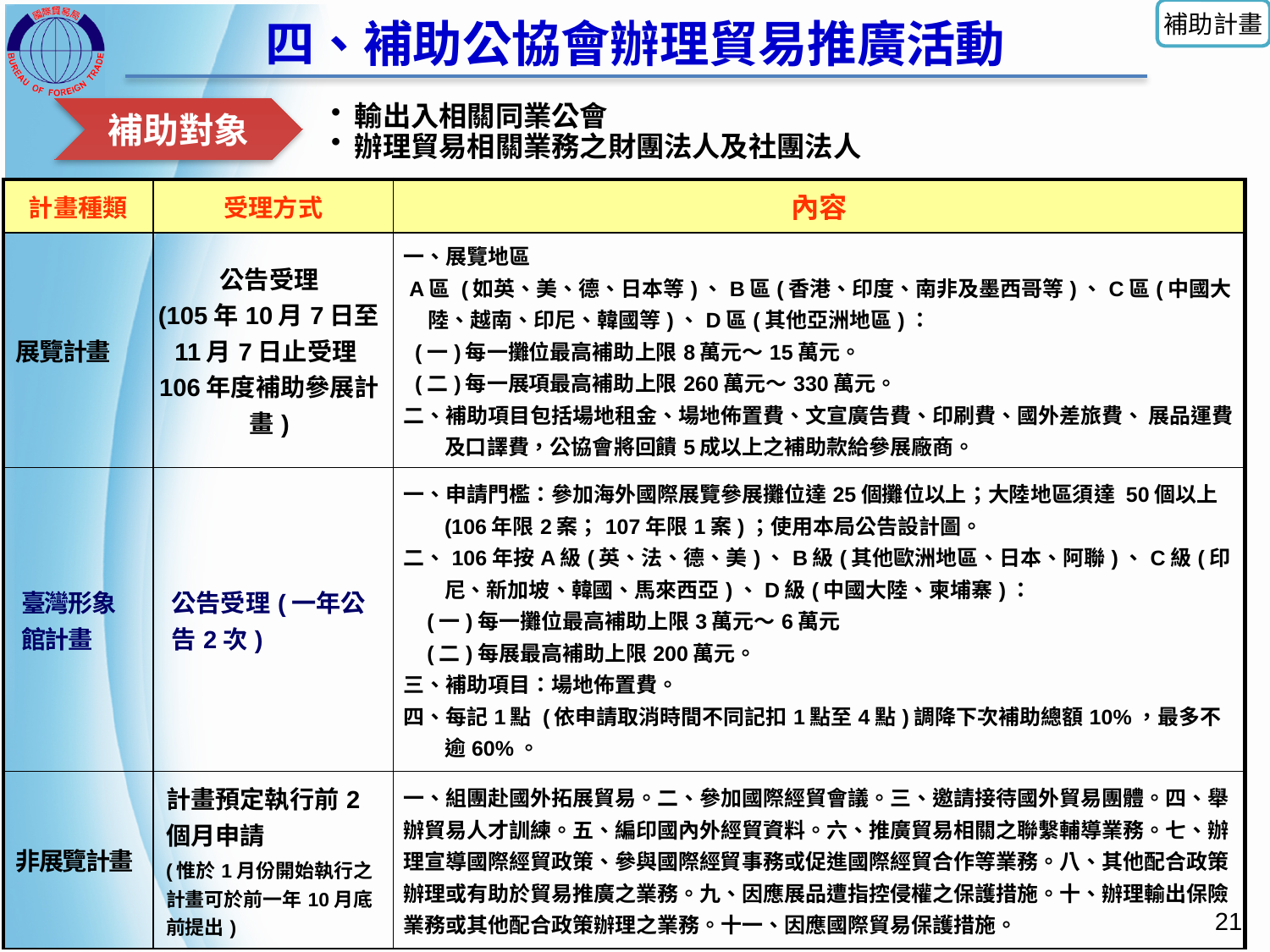

補助計畫
四、補助公協會辦理貿易推廣活動
輸出入相關同業公會
辦理貿易相關業務之財團法人及社團法人

補助對象
| 計畫種類 | 受理方式 | 內容 |
| --- | --- | --- |
| 展覽計畫 | 公告受理 (105年10月7日至11月7日止受理106年度補助參展計畫) | 一、展覽地區 A區 (如英、美、德、日本等)、B區(香港、印度、南非及墨西哥等)、C區(中國大陸、越南、印尼、韓國等)、D區(其他亞洲地區)： (一)每一攤位最高補助上限8萬元～15萬元。 (二)每一展項最高補助上限260萬元～330萬元。 二、補助項目包括場地租金、場地佈置費、文宣廣告費、印刷費、國外差旅費、 展品運費及口譯費，公協會將回饋5成以上之補助款給參展廠商。 |
| 臺灣形象館計畫 | 公告受理(一年公告2次) | 一、申請門檻：參加海外國際展覽參展攤位達25個攤位以上；大陸地區須達 50個以上(106年限2案；107年限1案)；使用本局公告設計圖。 二、106年按A級(英、法、德、美)、B級(其他歐洲地區、日本、阿聯)、C級(印尼、新加坡、韓國、馬來西亞)、D級(中國大陸、柬埔寨)： (一)每一攤位最高補助上限3萬元～6萬元 (二)每展最高補助上限200萬元。 三、補助項目：場地佈置費。 四、每記1點 (依申請取消時間不同記扣1點至4點)調降下次補助總額10%，最多不逾60%。 |
| 非展覽計畫 | 計畫預定執行前2個月申請 (惟於1月份開始執行之計畫可於前一年10月底前提出) | 一、組團赴國外拓展貿易。二、參加國際經貿會議。三、邀請接待國外貿易團體。四、舉辦貿易人才訓練。五、編印國內外經貿資料。六、推廣貿易相關之聯繫輔導業務。七、辦理宣導國際經貿政策、參與國際經貿事務或促進國際經貿合作等業務。八、其他配合政策辦理或有助於貿易推廣之業務。九、因應展品遭指控侵權之保護措施。十、辦理輸出保險業務或其他配合政策辦理之業務。十一、因應國際貿易保護措施。 |